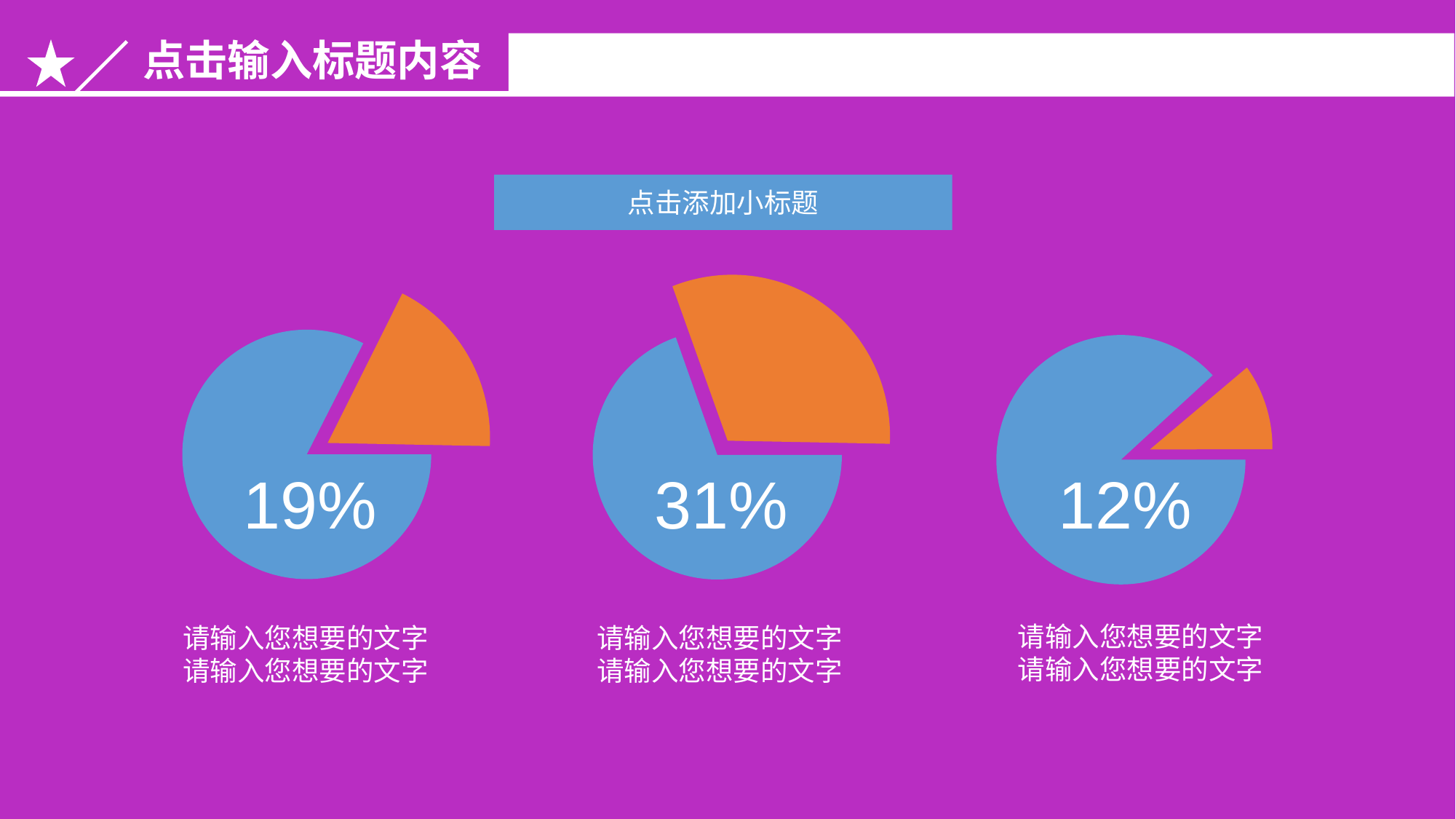

点击添加小标题

19%
31%
12%
请输入您想要的文字
请输入您想要的文字
请输入您想要的文字
请输入您想要的文字
请输入您想要的文字
请输入您想要的文字